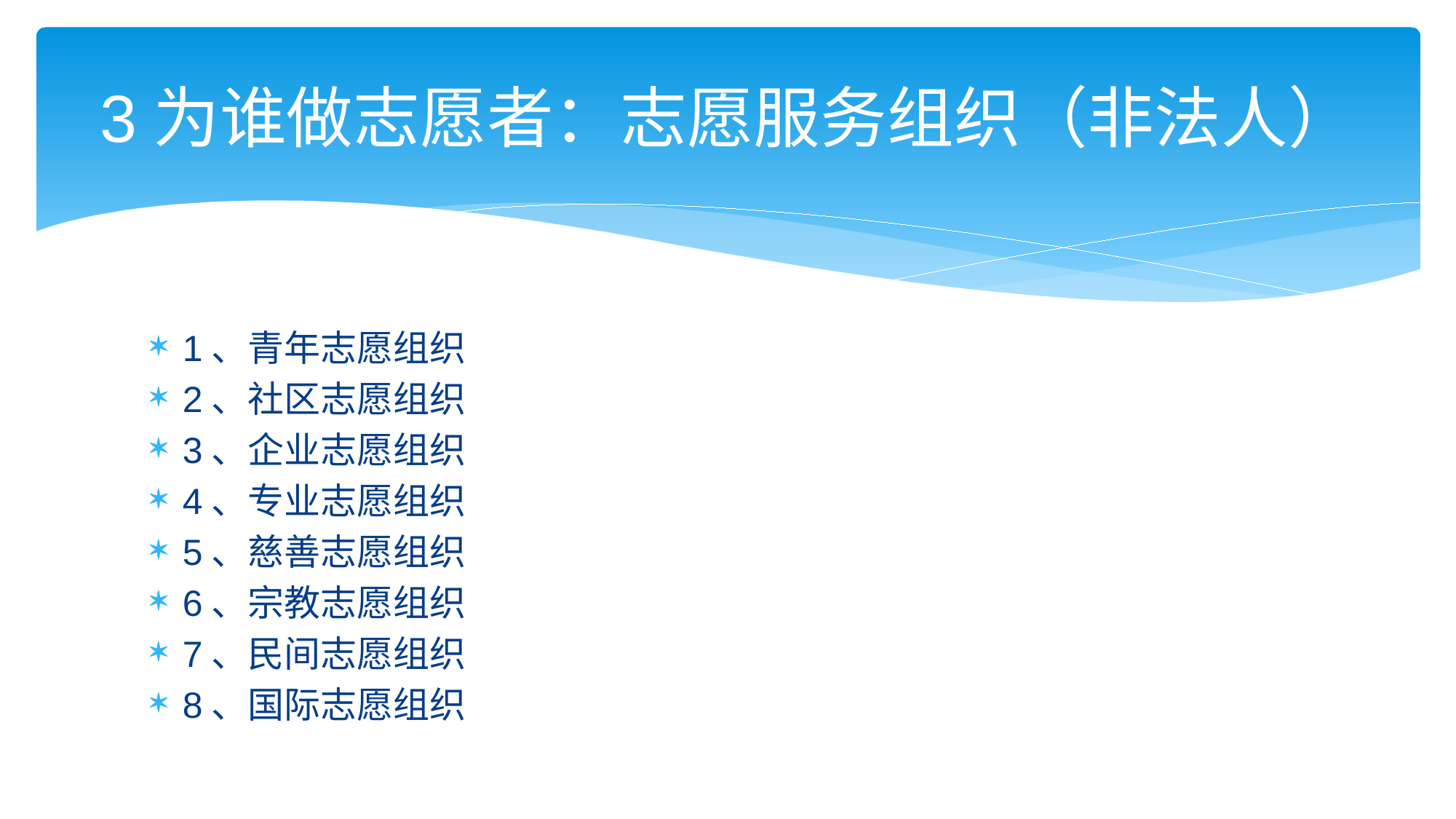

# 3为谁做志愿者：志愿服务组织（非法人）
1、青年志愿组织
2、社区志愿组织
3、企业志愿组织
4、专业志愿组织
5、慈善志愿组织
6、宗教志愿组织
7、民间志愿组织
8、国际志愿组织